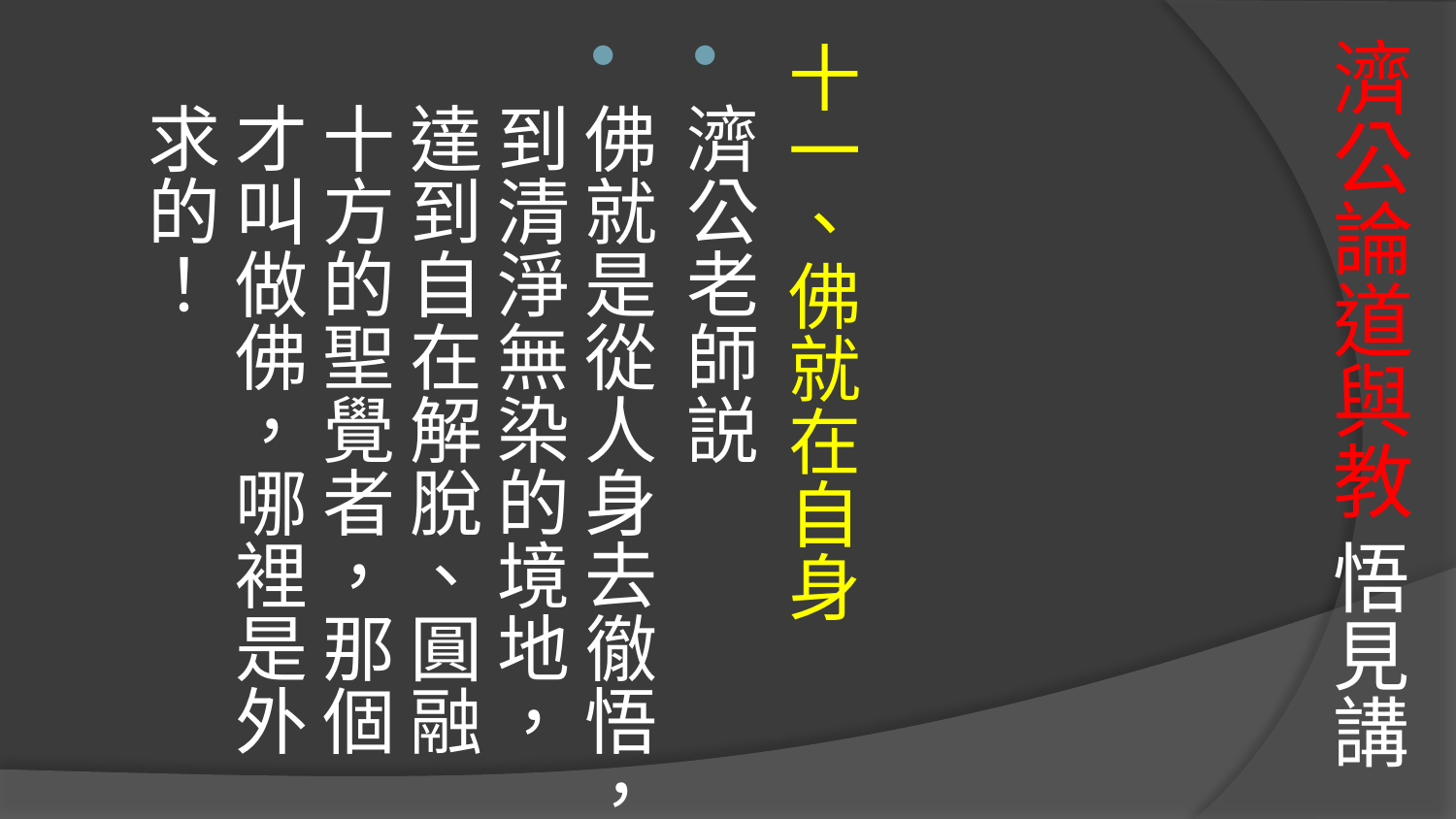

# 濟公論道與教 悟見講
十一、佛就在自身
濟公老師説
佛就是從人身去徹悟，到清淨無染的境地，達到自在解脫、圓融十方的聖覺者，那個才叫做佛，哪裡是外求的！